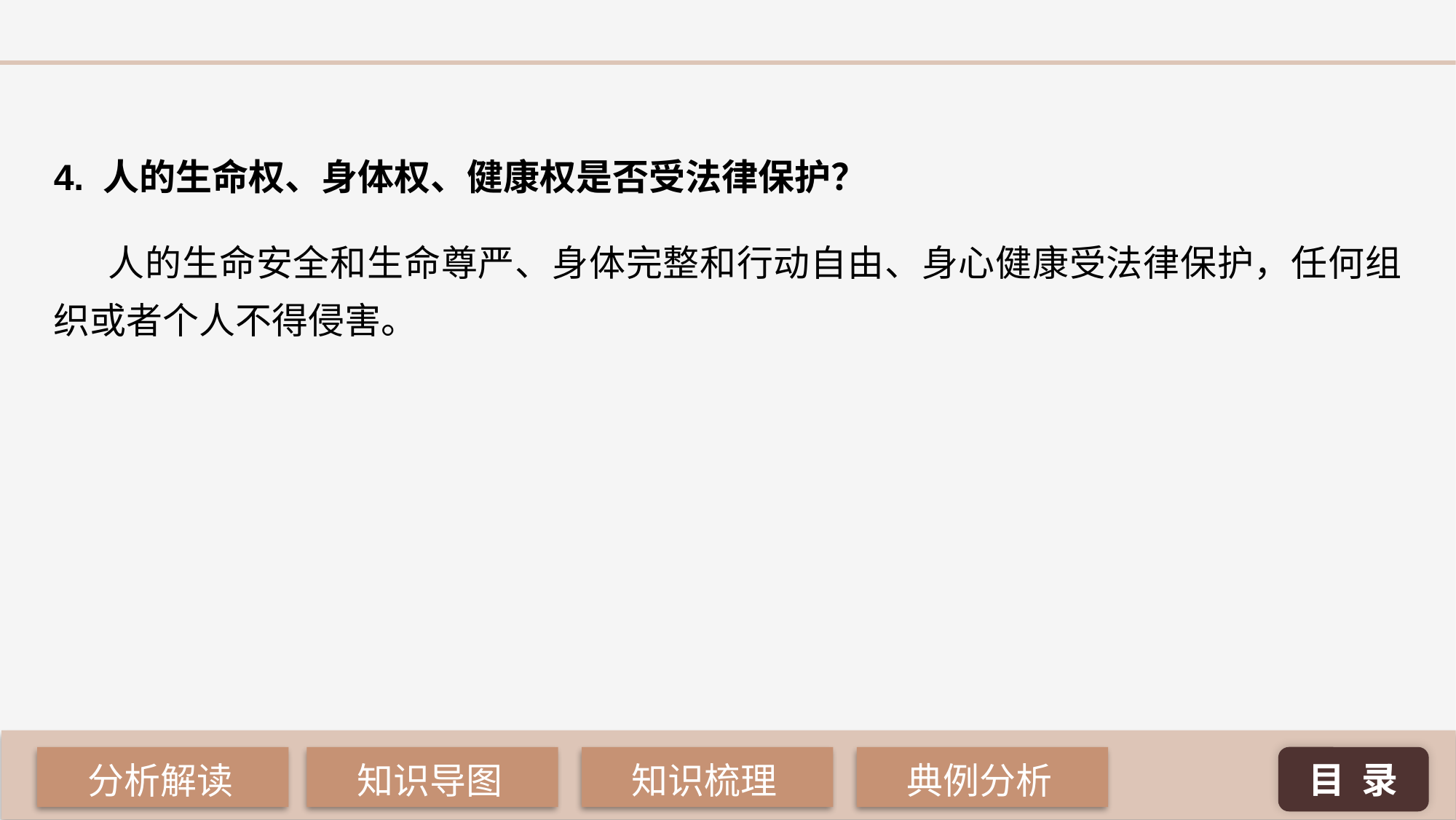

4. 人的生命权、身体权、健康权是否受法律保护？
人的生命安全和生命尊严、身体完整和行动自由、身心健康受法律保护，任何组织或者个人不得侵害。